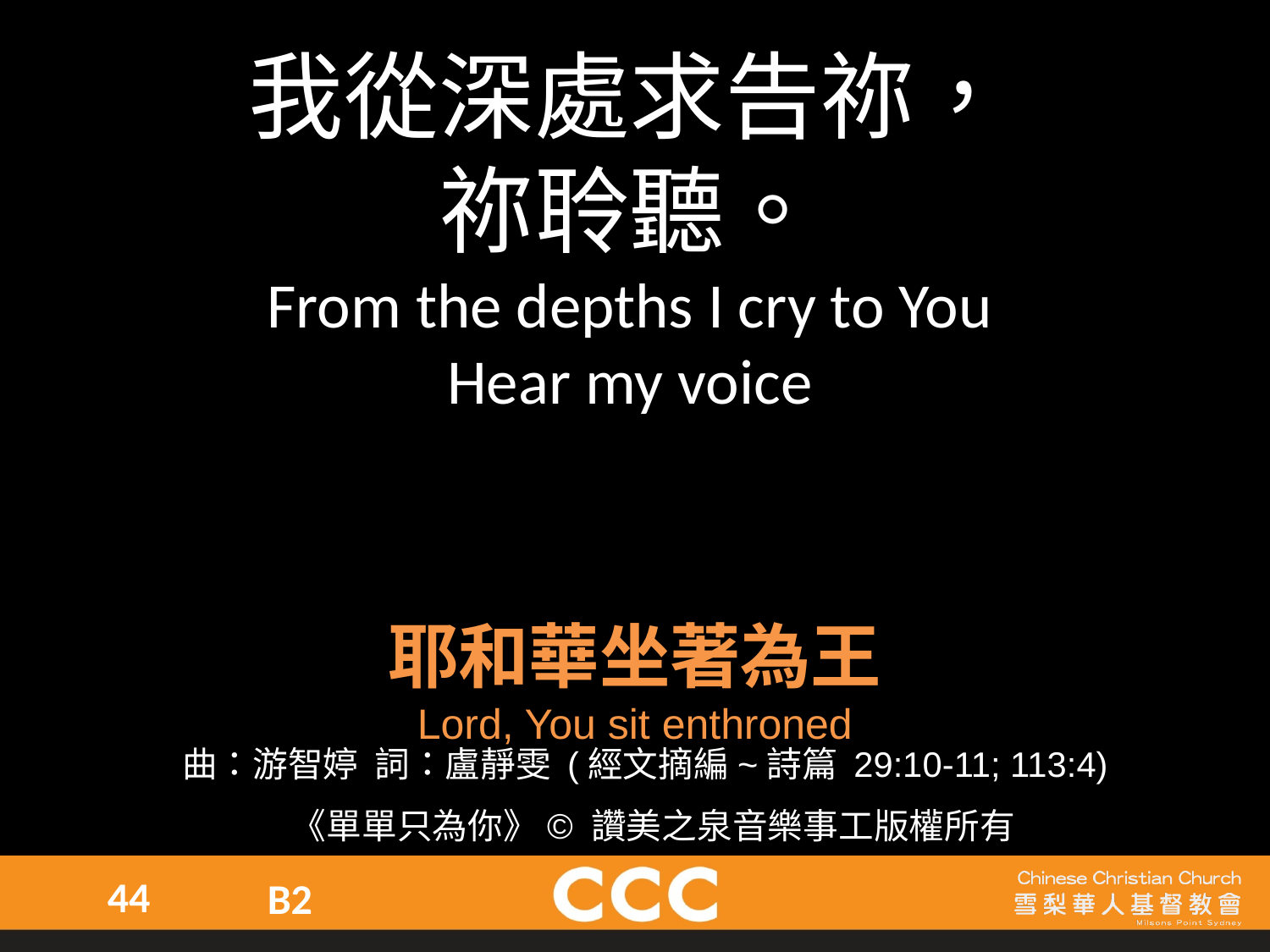

我從深處求告祢，
祢聆聽。
From the depths I cry to You
Hear my voice
耶和華坐著為王
Lord, You sit enthroned
曲：游智婷  詞：盧靜雯 (經文摘編~詩篇 29:10-11; 113:4)
 《單單只為你》© 讚美之泉音樂事工版權所有
44
B2